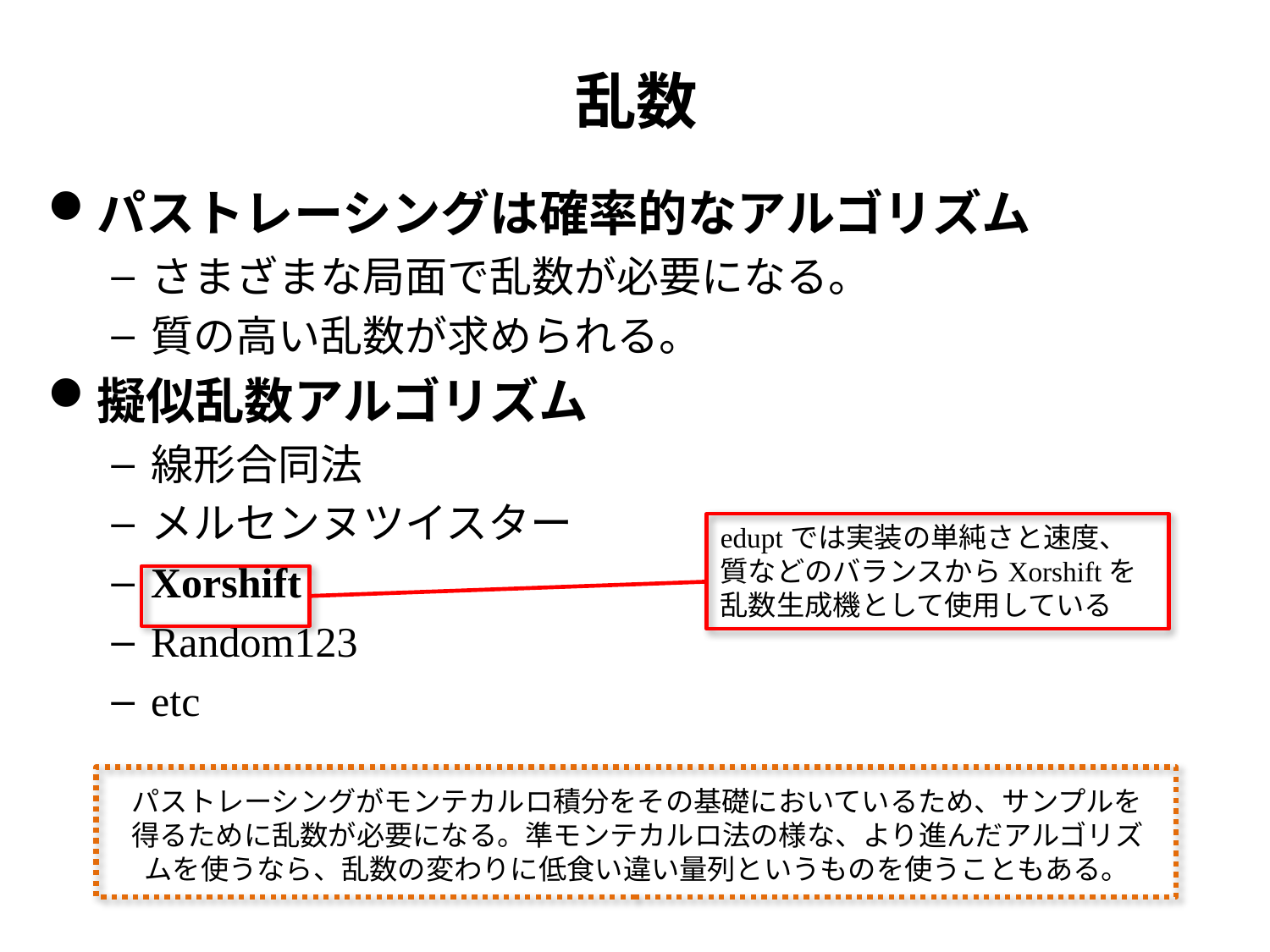

# 乱数
パストレーシングは確率的なアルゴリズム
さまざまな局面で乱数が必要になる。
質の高い乱数が求められる。
擬似乱数アルゴリズム
線形合同法
メルセンヌツイスター
Xorshift
Random123
etc

eduptでは実装の単純さと速度、質などのバランスからXorshiftを乱数生成機として使用している

パストレーシングがモンテカルロ積分をその基礎においているため、サンプルを得るために乱数が必要になる。準モンテカルロ法の様な、より進んだアルゴリズムを使うなら、乱数の変わりに低食い違い量列というものを使うこともある。